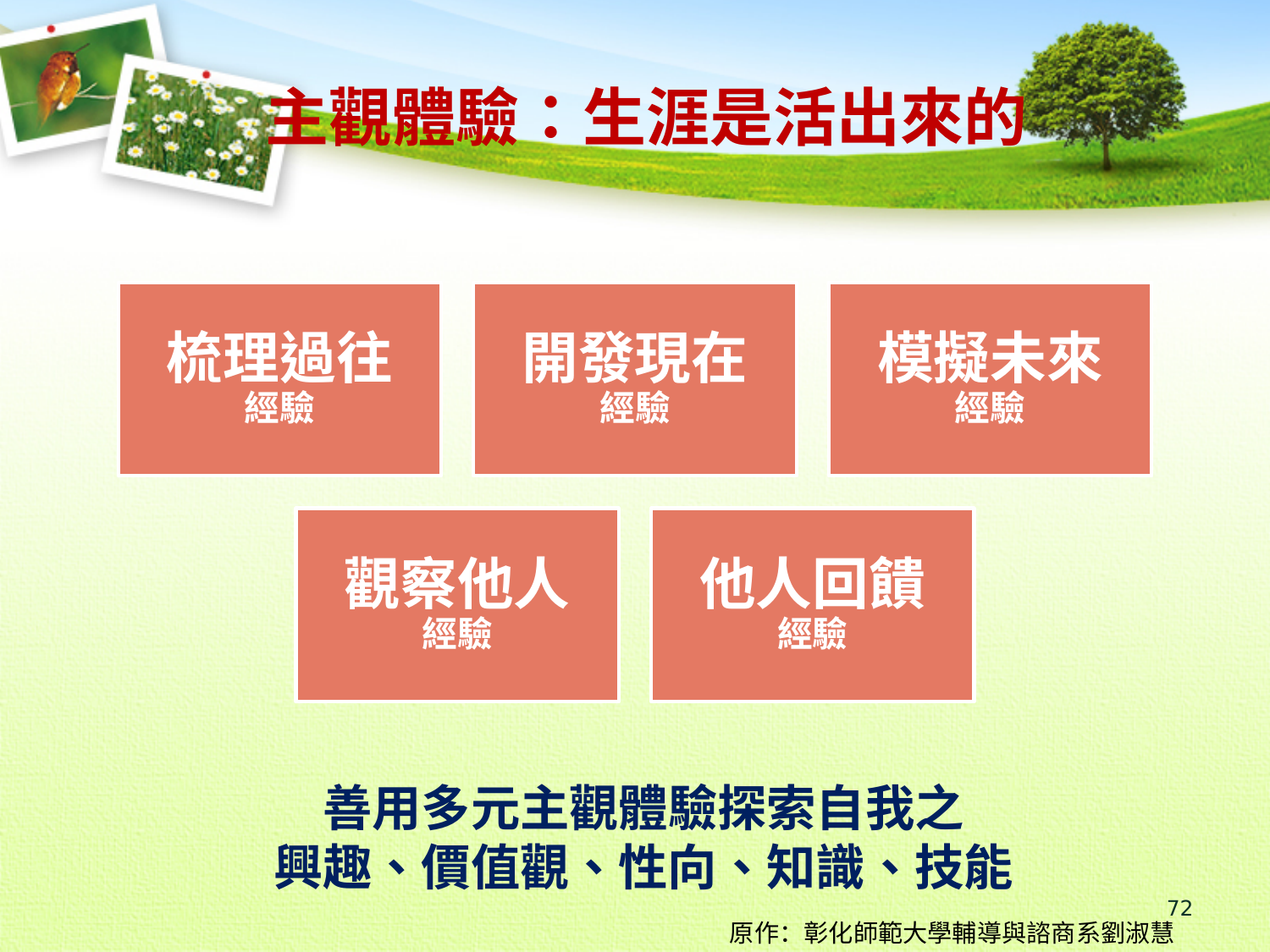

主觀體驗：生涯是活出來的
梳理過往
經驗
開發現在
經驗
模擬未來
經驗
觀察他人
經驗
他人回饋
經驗
原作：彰化師範大學輔導與諮商系劉淑慧
善用多元主觀體驗探索自我之
興趣、價值觀、性向、知識、技能
72